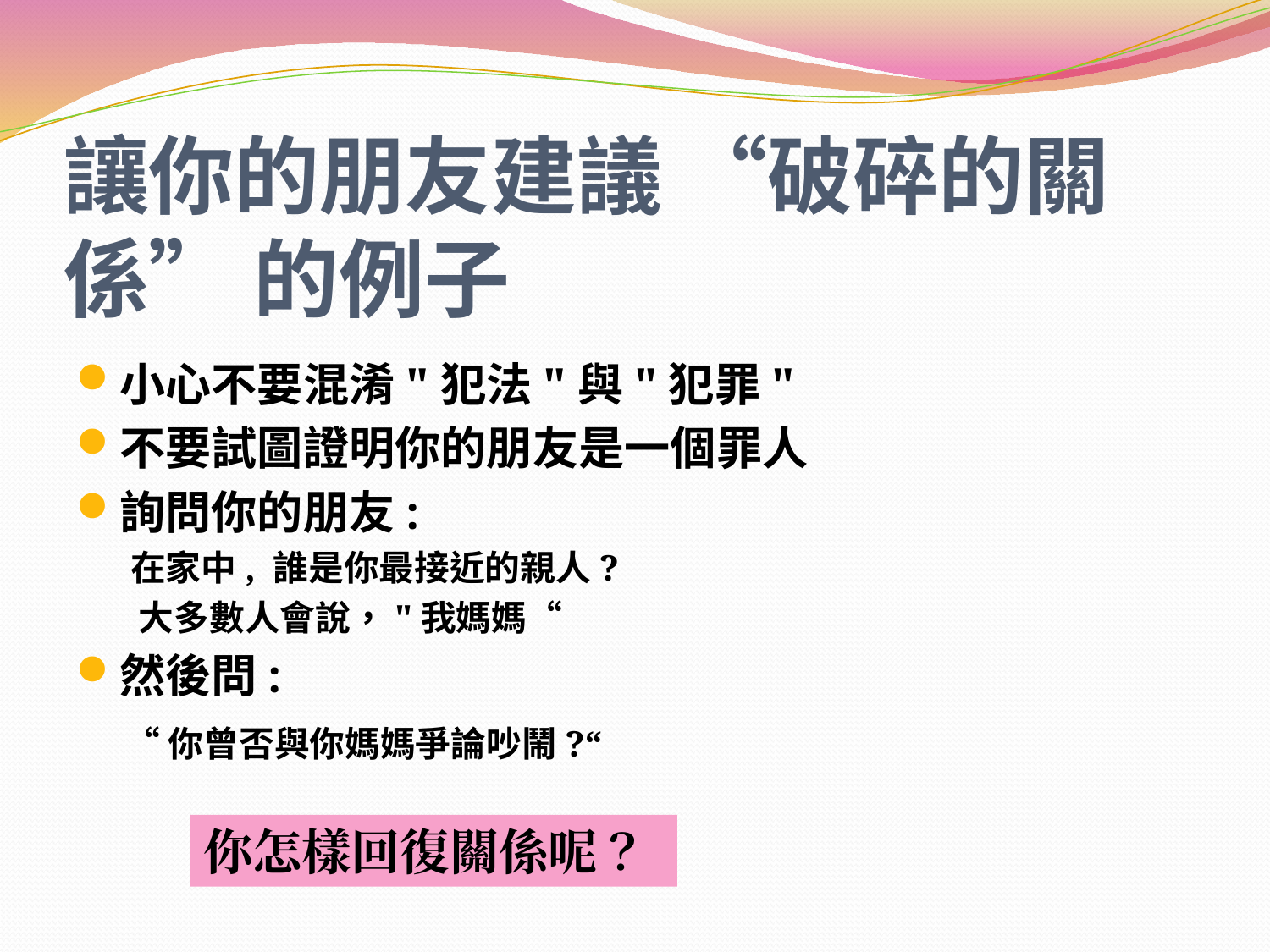

# 讓你的朋友建議 “破碎的關係” 的例子
小心不要混淆"犯法"與"犯罪"
不要試圖證明你的朋友是一個罪人
詢問你的朋友:
在家中, 誰是你最接近的親人?
	  大多數人會說，"我媽媽“
然後問:
	 “你曾否與你媽媽爭論吵鬧?“

你怎樣回復關係呢？